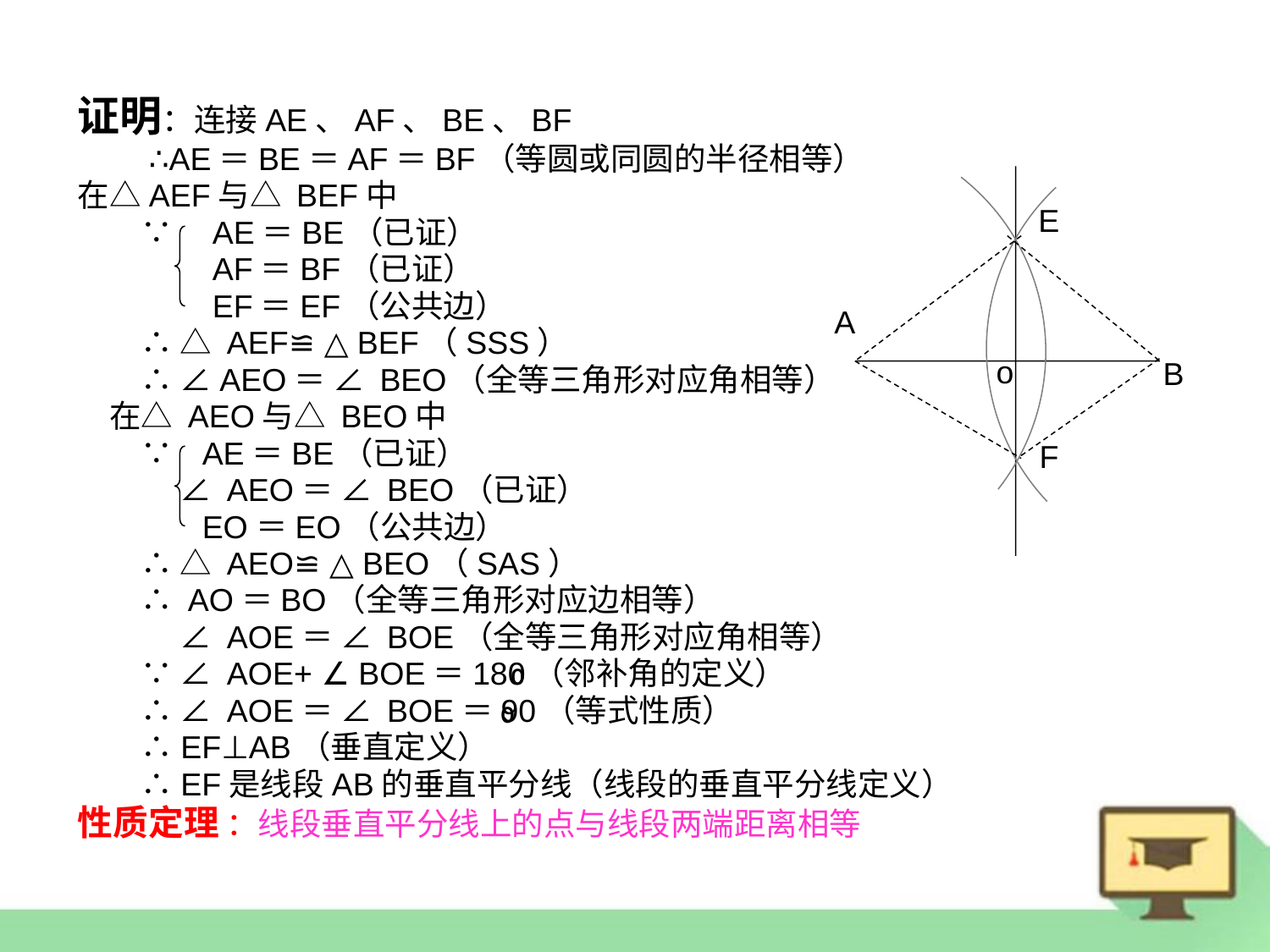

证明：连接AE、AF、BE、BF
        ∴AE＝BE＝AF＝BF（等圆或同圆的半径相等）
在△AEF与△ BEF中
　　∵　AE＝BE（已证）
　　　　AF＝BF（已证）
　　　　EF＝EF（公共边）
　　∴ △ AEF≌ △ BEF（SSS）
　　∴ ∠AEO＝ ∠ BEO（全等三角形对应角相等）
　在△ AEO与△ BEO中
　　∵   AE＝BE（已证）
　　　 ∠ AEO＝ ∠ BEO（已证）
　　　   EO＝EO（公共边）
　　∴ △ AEO≌ △ BEO（SAS）
　　∴ AO＝BO（全等三角形对应边相等）
　 　　∠ AOE＝ ∠ BOE（全等三角形对应角相等）
　　∵ ∠ AOE+ ∠ BOE＝180（邻补角的定义）
　　∴ ∠ AOE＝ ∠ BOE＝90（等式性质）
　　∴EF⊥AB（垂直定义）
　　∴EF是线段AB的垂直平分线（线段的垂直平分线定义）
性质定理 ：线段垂直平分线上的点与线段两端距离相等

E

B

F
A
o

０
０